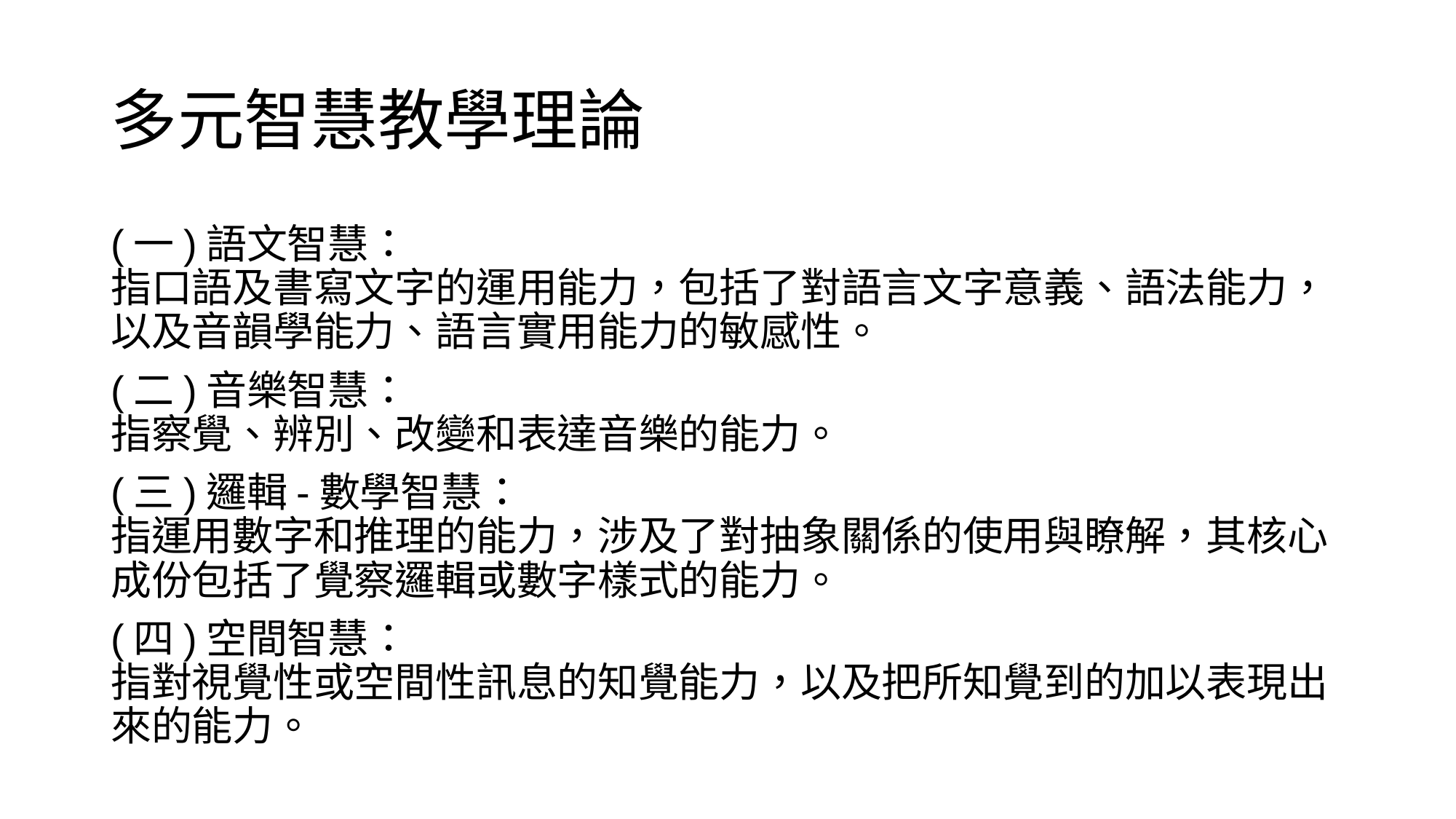

# 多元智慧教學理論
(一)語文智慧：
指口語及書寫文字的運用能力，包括了對語言文字意義、語法能力，以及音韻學能力、語言實用能力的敏感性。
(二)音樂智慧：
指察覺、辨別、改變和表達音樂的能力。
(三)邏輯-數學智慧：
指運用數字和推理的能力，涉及了對抽象關係的使用與瞭解，其核心成份包括了覺察邏輯或數字樣式的能力。
(四)空間智慧：
指對視覺性或空間性訊息的知覺能力，以及把所知覺到的加以表現出來的能力。